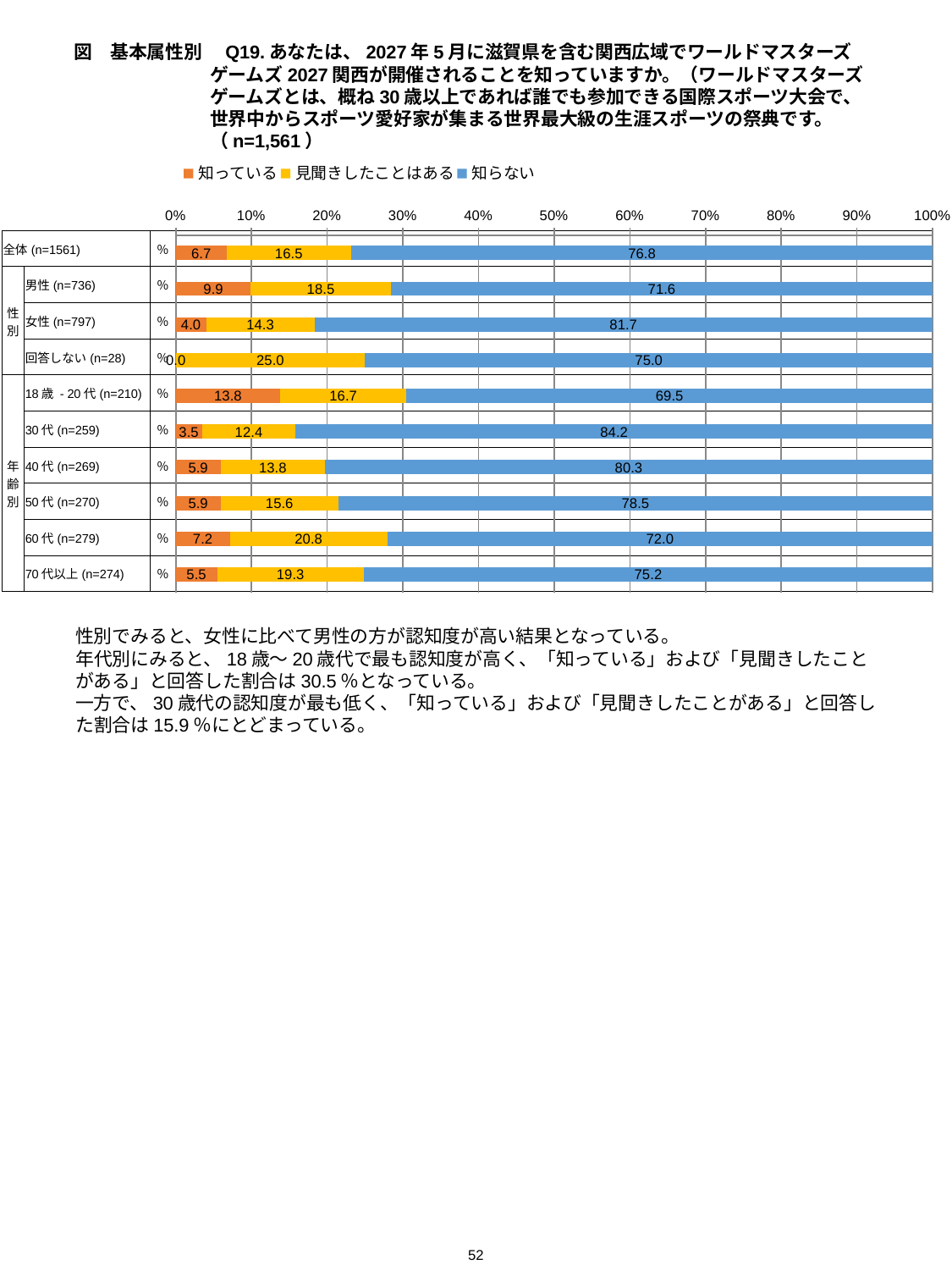

図　基本属性別　Q19.あなたは、2027年5月に滋賀県を含む関西広域でワールドマスターズゲームズ2027関西が開催されることを知っていますか。（ワールドマスターズゲームズとは、概ね30歳以上であれば誰でも参加できる国際スポーツ大会で、世界中からスポーツ愛好家が集まる世界最大級の生涯スポーツの祭典です。（n=1,561）

### Chart

| Category | 知っている | 見聞きしたことはある | 知らない |
|---|---|---|---|
| % | 6.726457399103139 | 16.46380525304292 | 76.80973734785394 |
| % | 9.918478260869566 | 18.47826086956522 | 71.60326086956522 |
| % | 4.015056461731493 | 14.303638644918443 | 81.68130489335006 |
| % | 0.0 | 25.0 | 75.0 |
| % | 13.809523809523808 | 16.666666666666668 | 69.52380952380952 |
| % | 3.474903474903475 | 12.355212355212355 | 84.16988416988417 |
| % | 5.947955390334572 | 13.754646840148698 | 80.29739776951672 |
| % | 5.9259259259259265 | 15.555555555555557 | 78.51851851851852 |
| % | 7.168458781362007 | 20.78853046594982 | 72.04301075268818 |
| % | 5.474452554744526 | 19.343065693430656 | 75.18248175182481 |
| 全体(n=1561) |  | ％ |  |
| --- | --- | --- | --- |
| 性別 | 男性(n=736) | ％ |  |
|  | 女性(n=797) | ％ |  |
|  | 回答しない(n=28) | ％ |  |
| 年齢別 | 18歳 - 20代(n=210) | ％ |  |
|  | 30代(n=259) | ％ |  |
|  | 40代(n=269) | ％ |  |
|  | 50代(n=270) | ％ |  |
|  | 60代(n=279) | ％ |  |
|  | 70代以上(n=274) | ％ |  |
性別でみると、女性に比べて男性の方が認知度が高い結果となっている。
年代別にみると、18歳～20歳代で最も認知度が高く、「知っている」および「見聞きしたことがある」と回答した割合は30.5％となっている。
一方で、30歳代の認知度が最も低く、「知っている」および「見聞きしたことがある」と回答した割合は15.9％にとどまっている。
52